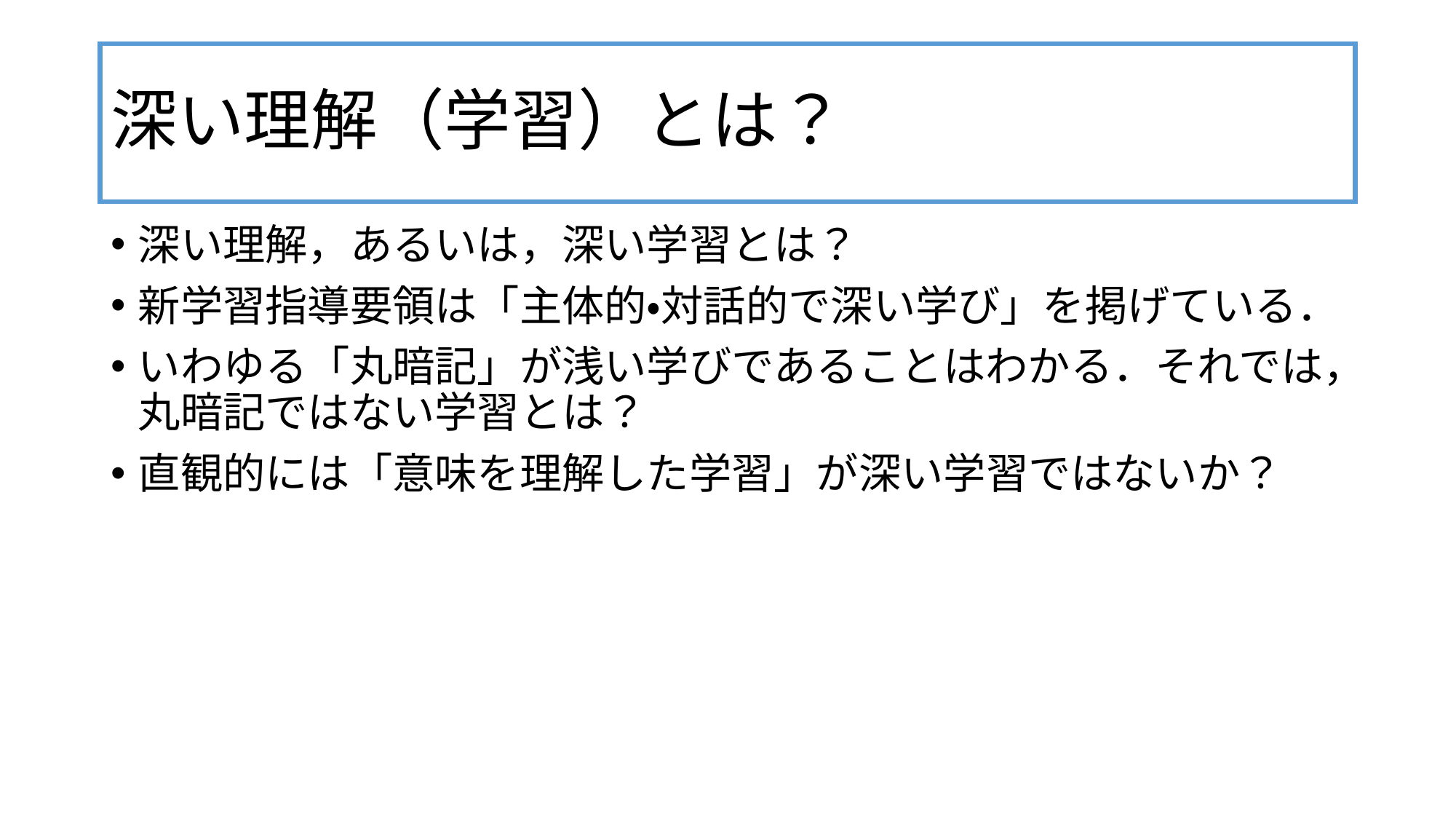

# 深い理解（学習）とは？
深い理解，あるいは，深い学習とは？
新学習指導要領は「主体的・対話的で深い学び」を掲げている．
いわゆる「丸暗記」が浅い学びであることはわかる．それでは，丸暗記ではない学習とは？
直観的には「意味を理解した学習」が深い学習ではないか？